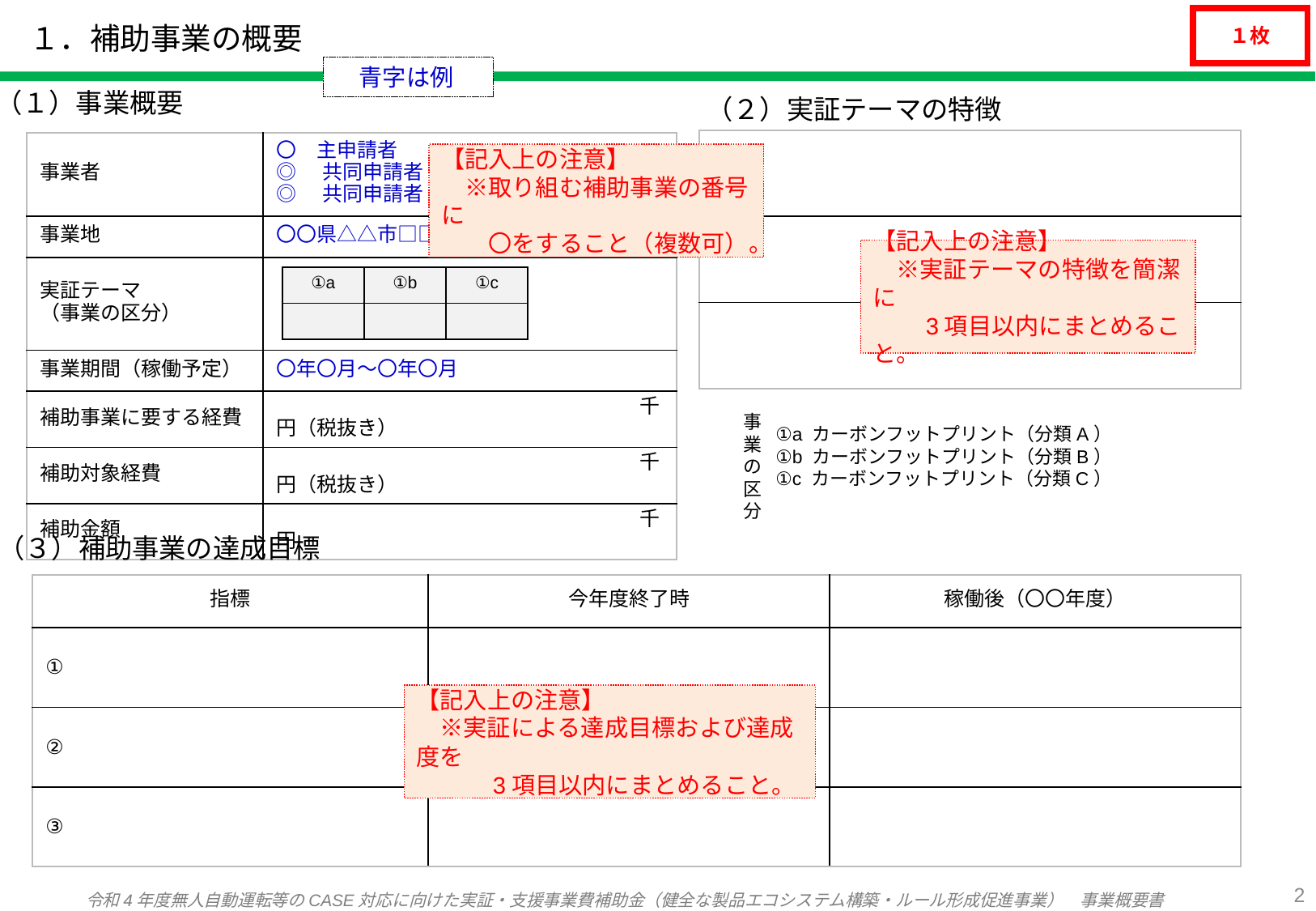

１枚
# １．補助事業の概要
青字は例
（１）事業概要
（２）実証テーマの特徴
|  |
| --- |
|  |
|  |
| 事業者 | 〇　主申請者 ◎　共同申請者 ◎　共同申請者 |
| --- | --- |
| 事業地 | 〇〇県△△市□□町 |
| 実証テーマ （事業の区分） |  |
| 事業期間（稼働予定） | 〇年〇月～〇年〇月 |
| 補助事業に要する経費 | 千円（税抜き） |
| 補助対象経費 | 千円（税抜き） |
| 補助金額 | 千円 |
【記入上の注意】
　※取り組む補助事業の番号に
　　〇をすること（複数可）。
【記入上の注意】
　※実証テーマの特徴を簡潔に
　　3項目以内にまとめること。
| ①a | ①b | ①c |
| --- | --- | --- |
|  |  |  |
事業の区分

①a カーボンフットプリント（分類A）
①b カーボンフットプリント（分類B）
①c カーボンフットプリント（分類C）

（３）補助事業の達成目標
| 指標 | 今年度終了時 | 稼働後（〇〇年度） |
| --- | --- | --- |
| ① |  |  |
| ② |  |  |
| ③ |  |  |
【記入上の注意】
　※実証による達成目標および達成度を
　　　3項目以内にまとめること。
2